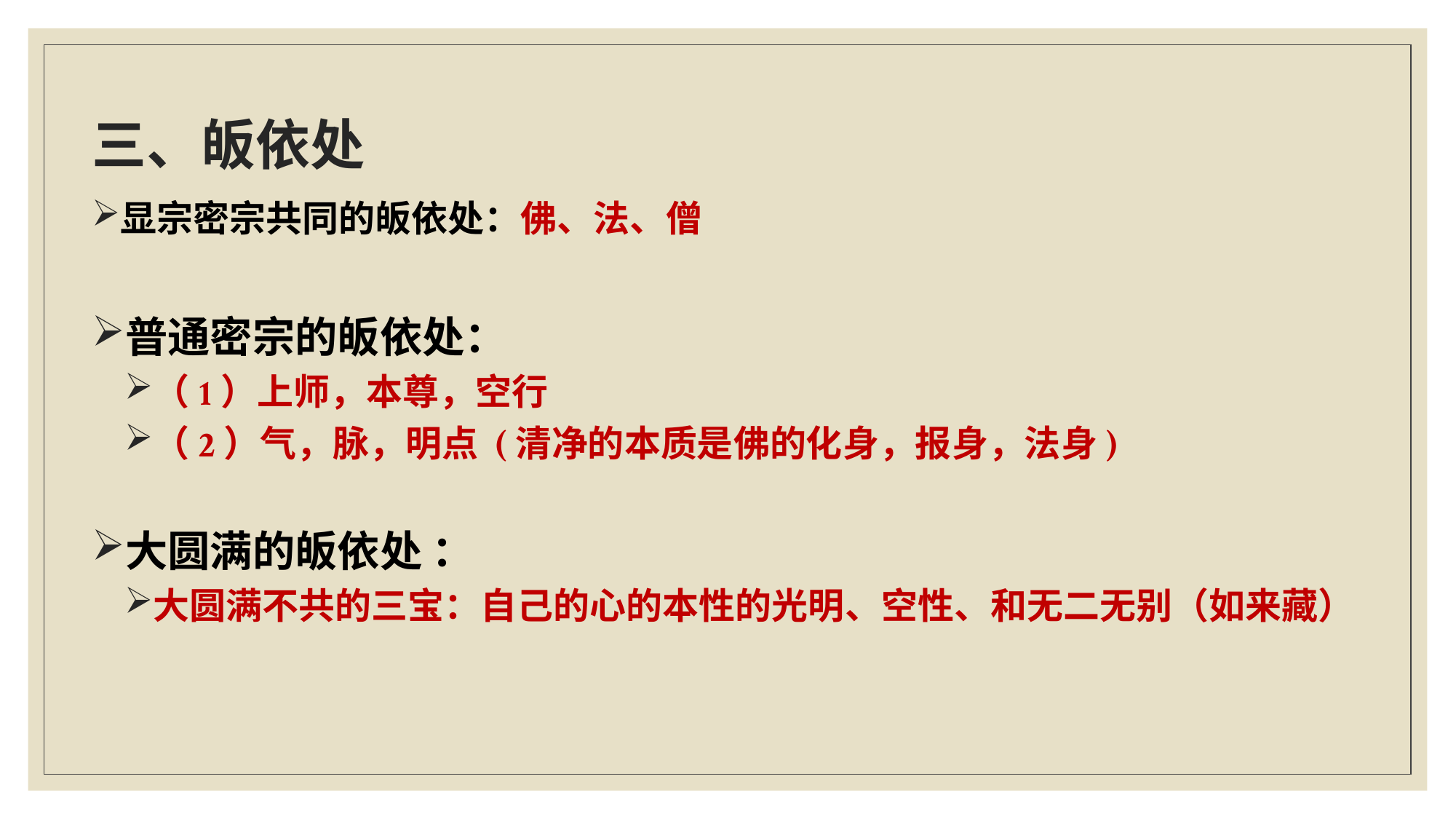

# 三、皈依处
显宗密宗共同的皈依处：佛、法、僧

普通密宗的皈依处：
（1）上师，本尊，空行
（2）气，脉，明点 (清净的本质是佛的化身，报身，法身)

大圆满的皈依处 ：
大圆满不共的三宝：自己的心的本性的光明、空性、和无二无别（如来藏）